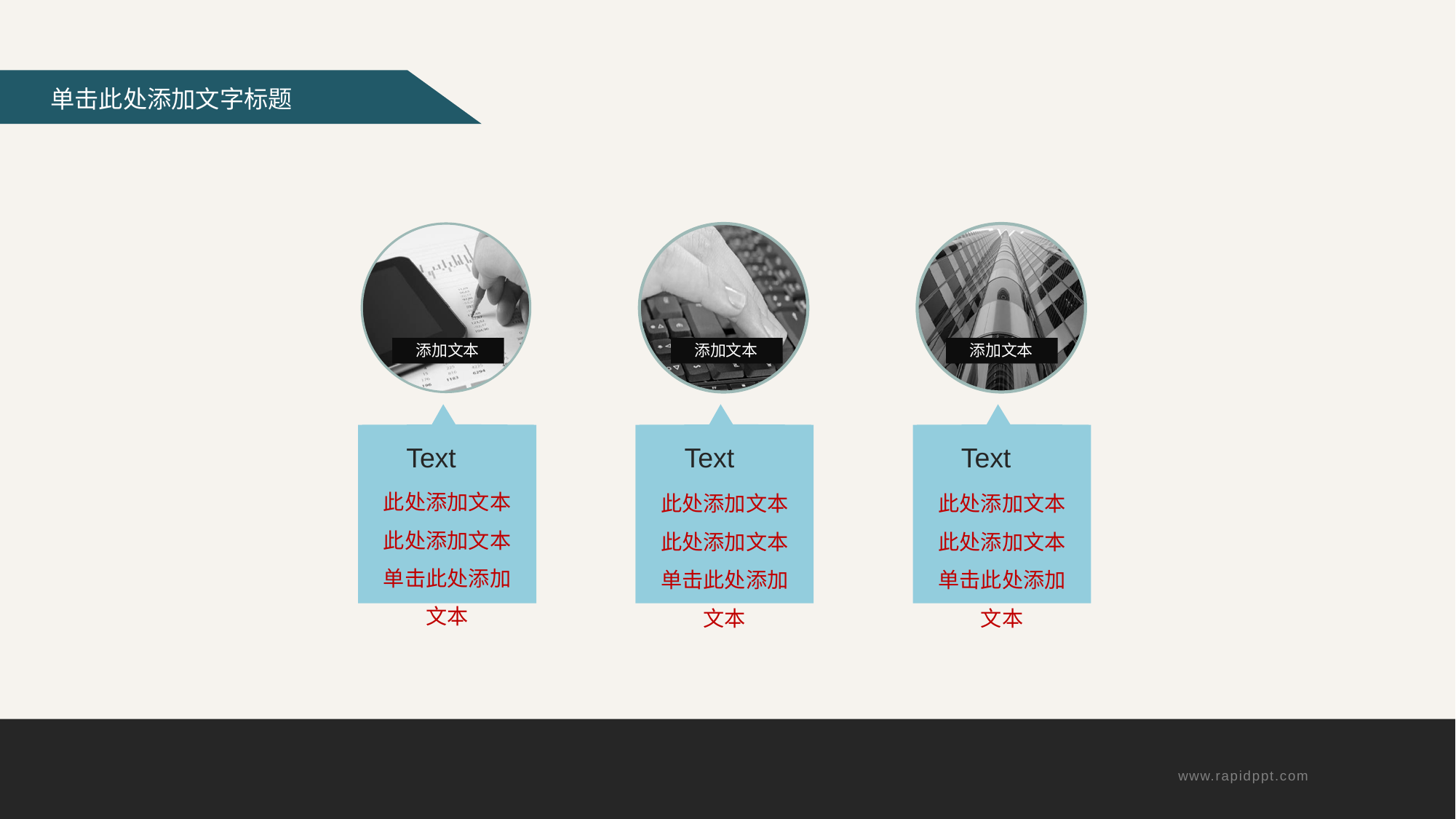

添加文本

添加文本

添加文本

此处添加文本
此处添加文本单击此处添加文本
Text

此处添加文本
此处添加文本单击此处添加文本
Text

此处添加文本
此处添加文本单击此处添加文本
Text